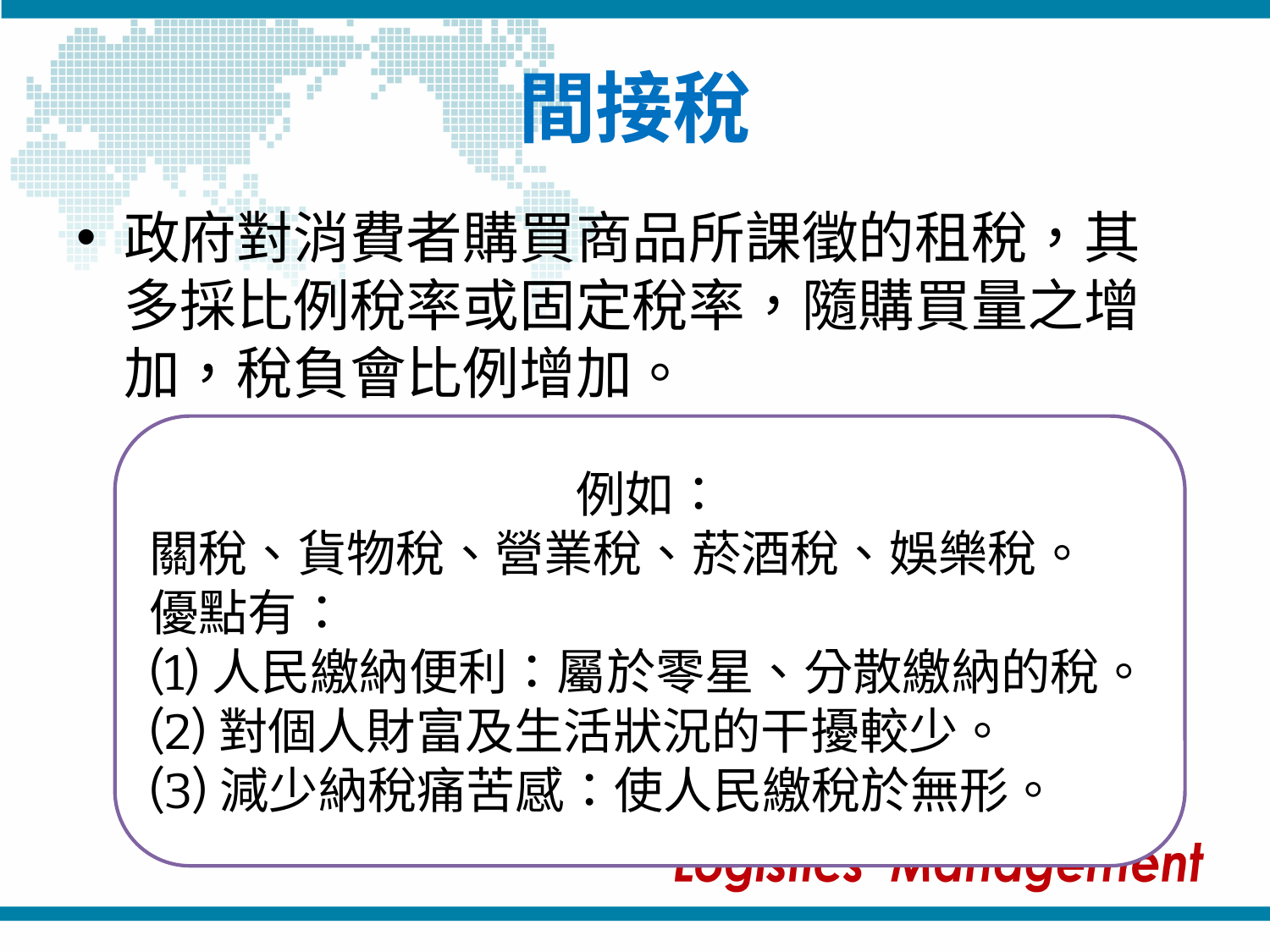

# 間接稅
政府對消費者購買商品所課徵的租稅，其多採比例稅率或固定稅率，隨購買量之增加，稅負會比例增加。
例如：
關稅、貨物稅、營業稅、菸酒稅、娛樂稅。
優點有：
(1)人民繳納便利：屬於零星、分散繳納的稅。(2)對個人財富及生活狀況的干擾較少。
(3)減少納稅痛苦感：使人民繳稅於無形。